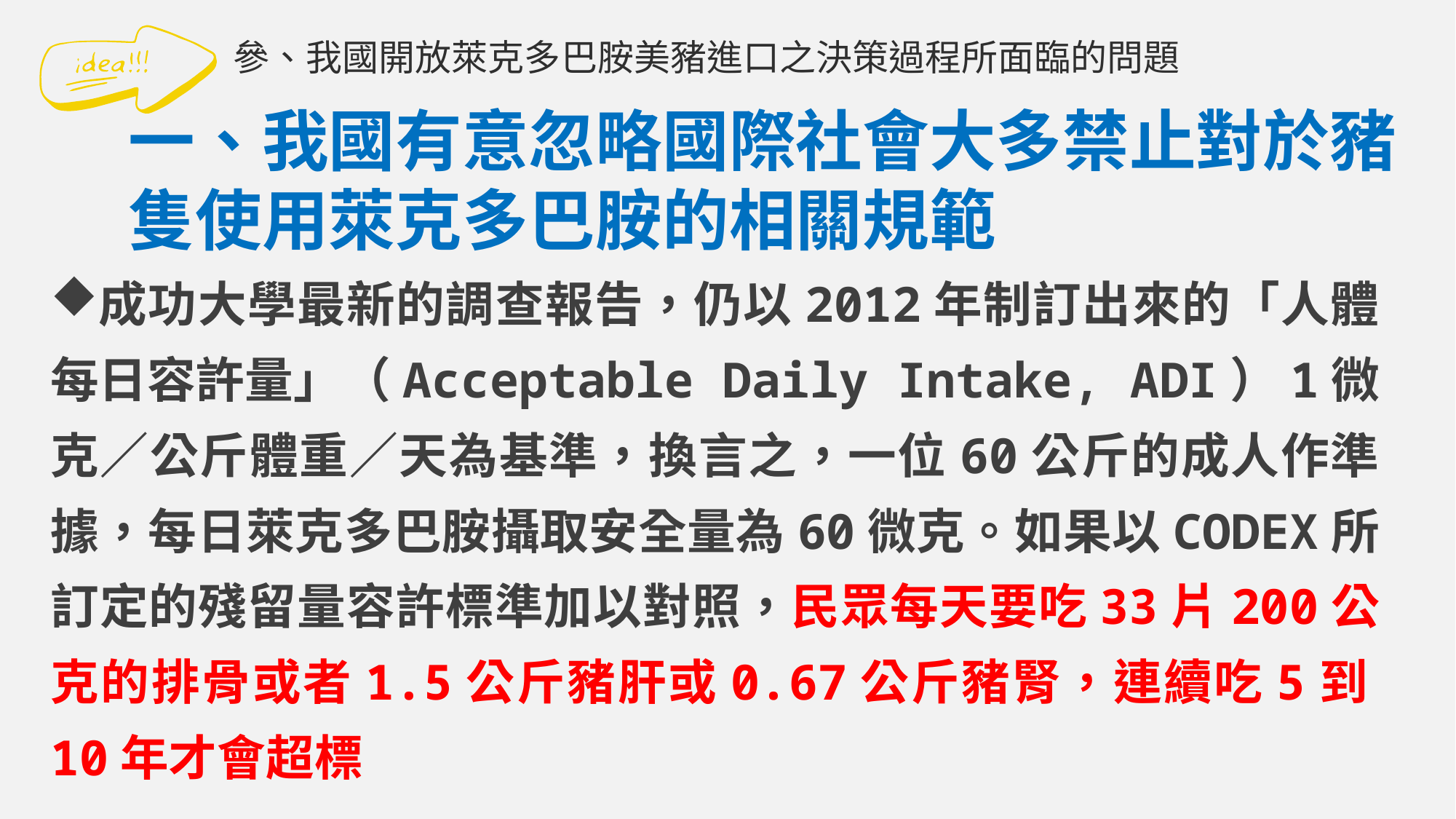

參、我國開放萊克多巴胺美豬進口之決策過程所面臨的問題
一、我國有意忽略國際社會大多禁止對於豬隻使用萊克多巴胺的相關規範
成功大學最新的調查報告，仍以2012年制訂出來的「人體每日容許量」（Acceptable Daily Intake, ADI）1微克／公斤體重／天為基準，換言之，一位60公斤的成人作準據，每日萊克多巴胺攝取安全量為60微克。如果以CODEX所訂定的殘留量容許標準加以對照，民眾每天要吃33片200公克的排骨或者1.5公斤豬肝或0.67公斤豬腎，連續吃5到10年才會超標